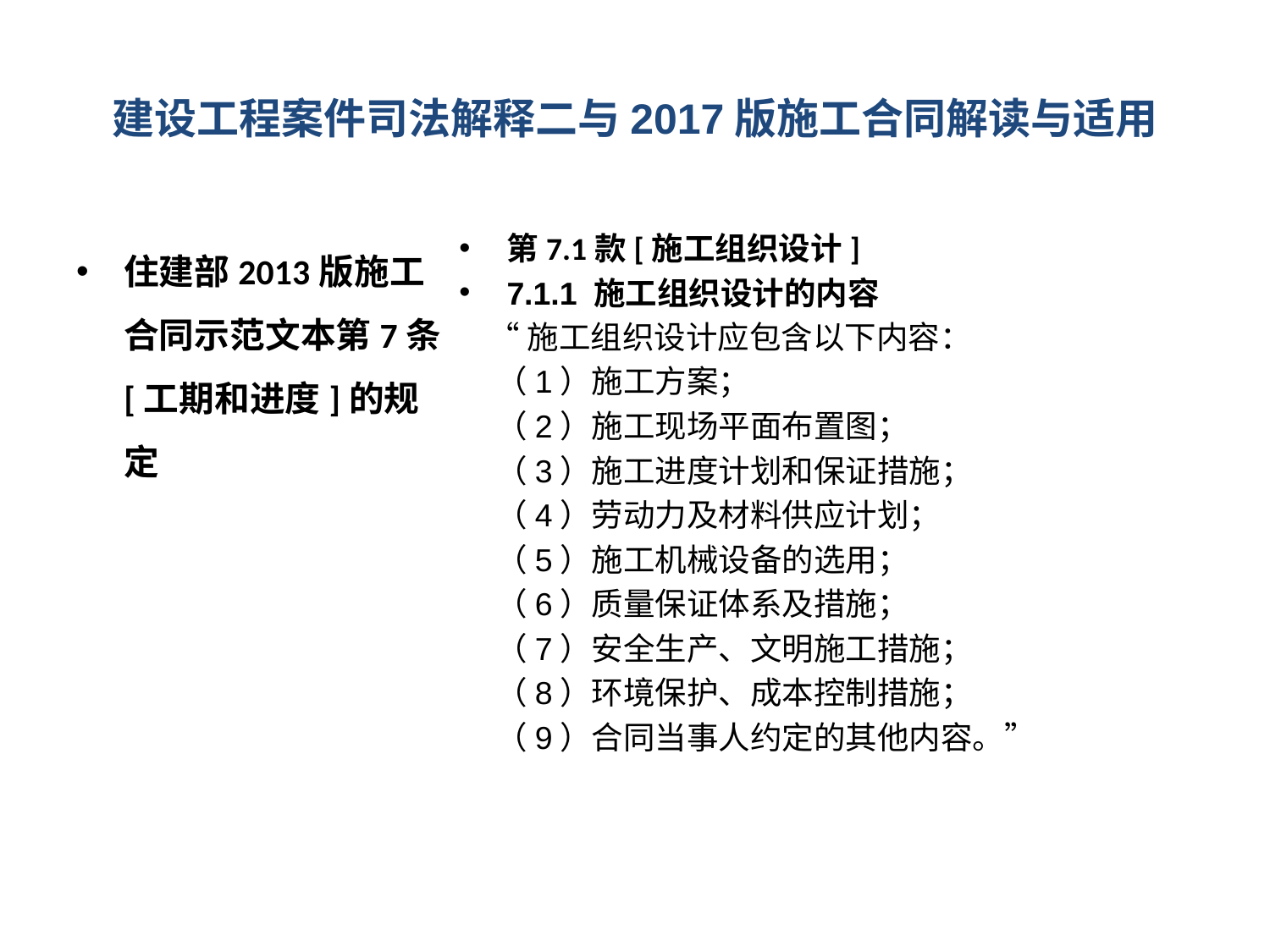

# 建设工程案件司法解释二与2017版施工合同解读与适用
住建部2013版施工合同示范文本第7条[工期和进度]的规定

第7.1款[施工组织设计]
7.1.1 施工组织设计的内容
    “施工组织设计应包含以下内容：
    （1）施工方案；
    （2）施工现场平面布置图；
    （3）施工进度计划和保证措施；
    （4）劳动力及材料供应计划；
    （5）施工机械设备的选用；
    （6）质量保证体系及措施；
    （7）安全生产、文明施工措施；
    （8）环境保护、成本控制措施；
    （9）合同当事人约定的其他内容。”
29